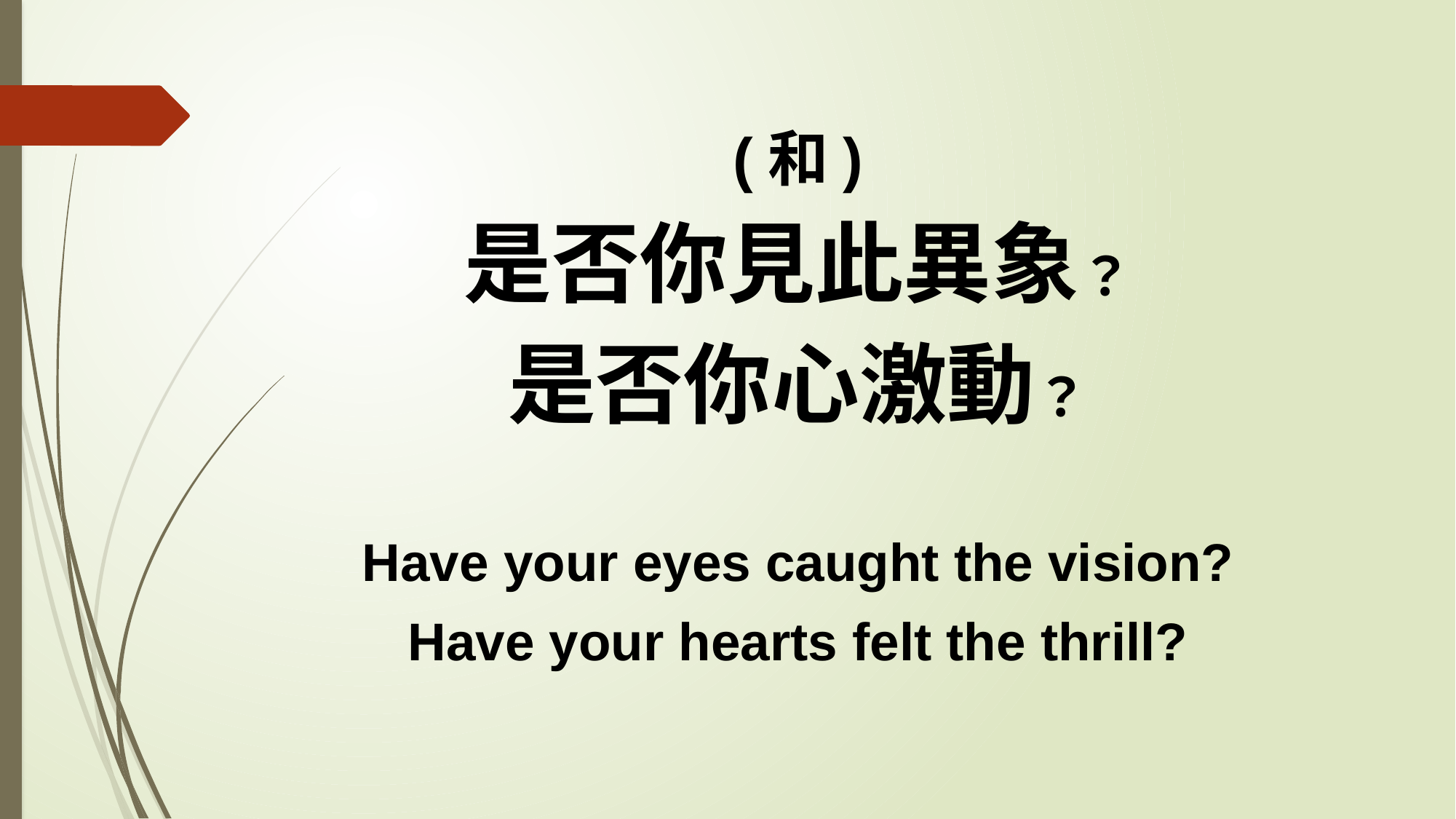

(和)
是否你見此異象？
是否你心激動？

Have your eyes caught the vision?
Have your hearts felt the thrill?